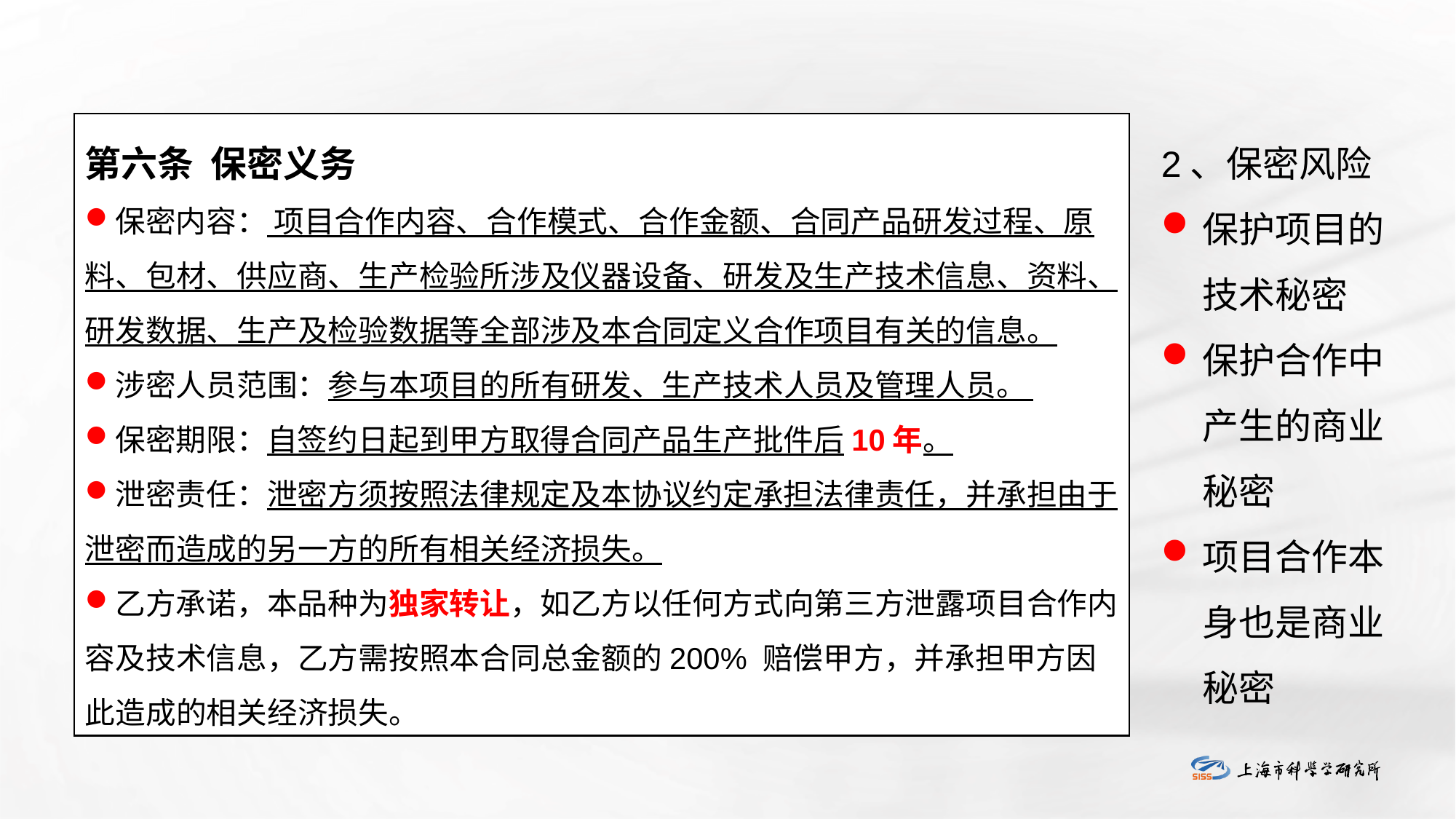

第六条  保密义务
保密内容： 项目合作内容、合作模式、合作金额、合同产品研发过程、原料、包材、供应商、生产检验所涉及仪器设备、研发及生产技术信息、资料、研发数据、生产及检验数据等全部涉及本合同定义合作项目有关的信息。
涉密人员范围：参与本项目的所有研发、生产技术人员及管理人员。
保密期限：自签约日起到甲方取得合同产品生产批件后10年。
泄密责任：泄密方须按照法律规定及本协议约定承担法律责任，并承担由于泄密而造成的另一方的所有相关经济损失。
乙方承诺，本品种为独家转让，如乙方以任何方式向第三方泄露项目合作内容及技术信息，乙方需按照本合同总金额的200% 赔偿甲方，并承担甲方因此造成的相关经济损失。
2、保密风险
保护项目的技术秘密
保护合作中产生的商业秘密
项目合作本身也是商业秘密